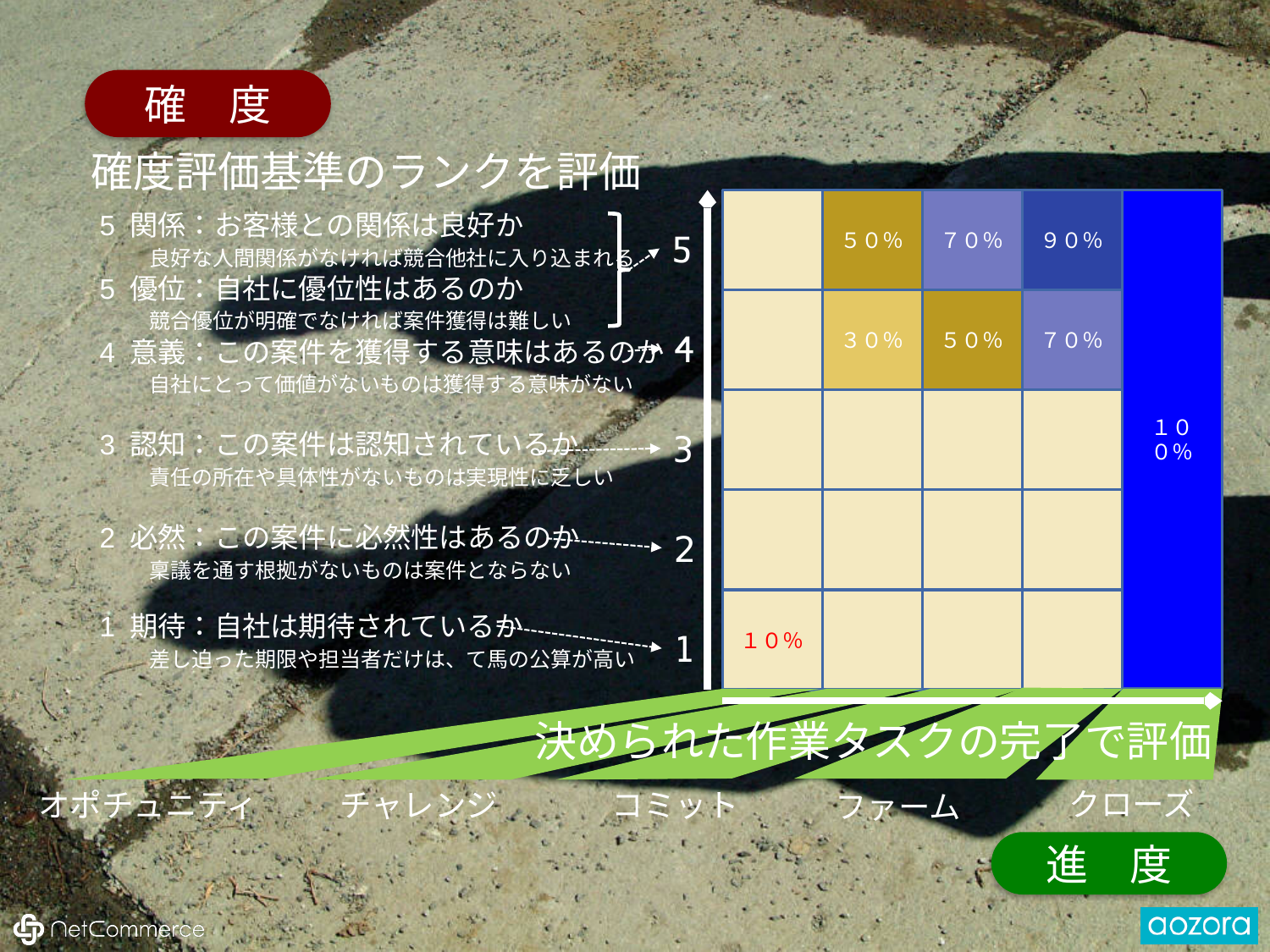

確　度
確度評価基準のランクを評価
１００％

５０％
７０％
９０％
5 関係：お客様との関係は良好か
　　良好な人間関係がなければ競合他社に入り込まれる
5 優位：自社に優位性はあるのか
　　競合優位が明確でなければ案件獲得は難しい
4 意義：この案件を獲得する意味はあるのか
　　自社にとって価値がないものは獲得する意味がない

3 認知：この案件は認知されているか
　　責任の所在や具体性がないものは実現性に乏しい

2 必然：この案件に必然性はあるのか
　　稟議を通す根拠がないものは案件とならない

1 期待：自社は期待されているか
　　差し迫った期限や担当者だけは、て馬の公算が高い

5

３０％
５０％
７０％
4

3

2
１０％

1

決められた作業タスクの完了で評価
クローズ
オポチュニティ
チャレンジ
コミット
ファーム
進　度